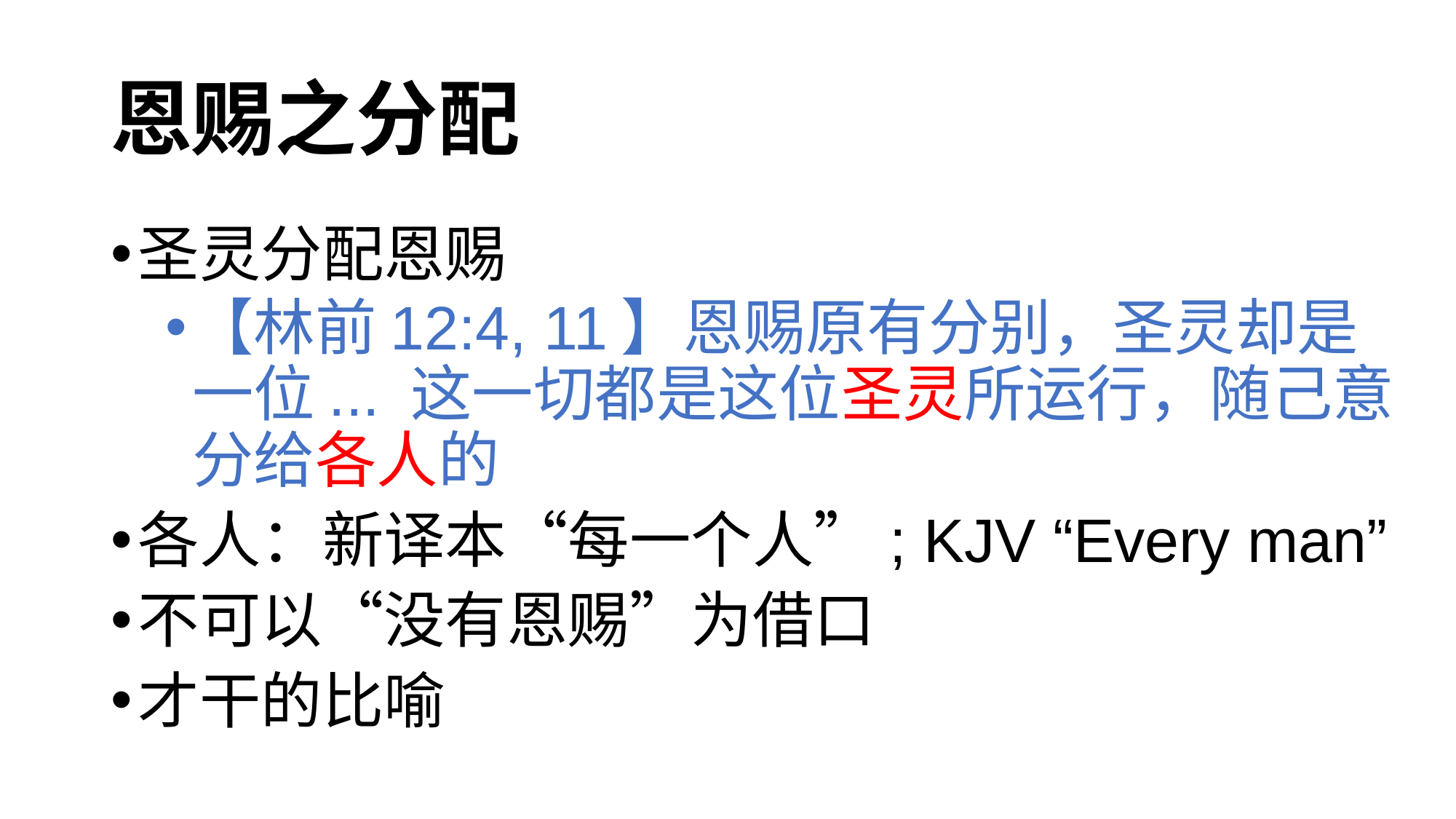

# 恩赐之分配
圣灵分配恩赐
【林前12:4, 11】恩赐原有分别，圣灵却是一位... 这一切都是这位圣灵所运行，随己意分给各人的
各人：新译本“每一个人”; KJV “Every man”
不可以“没有恩赐”为借口
才干的比喻